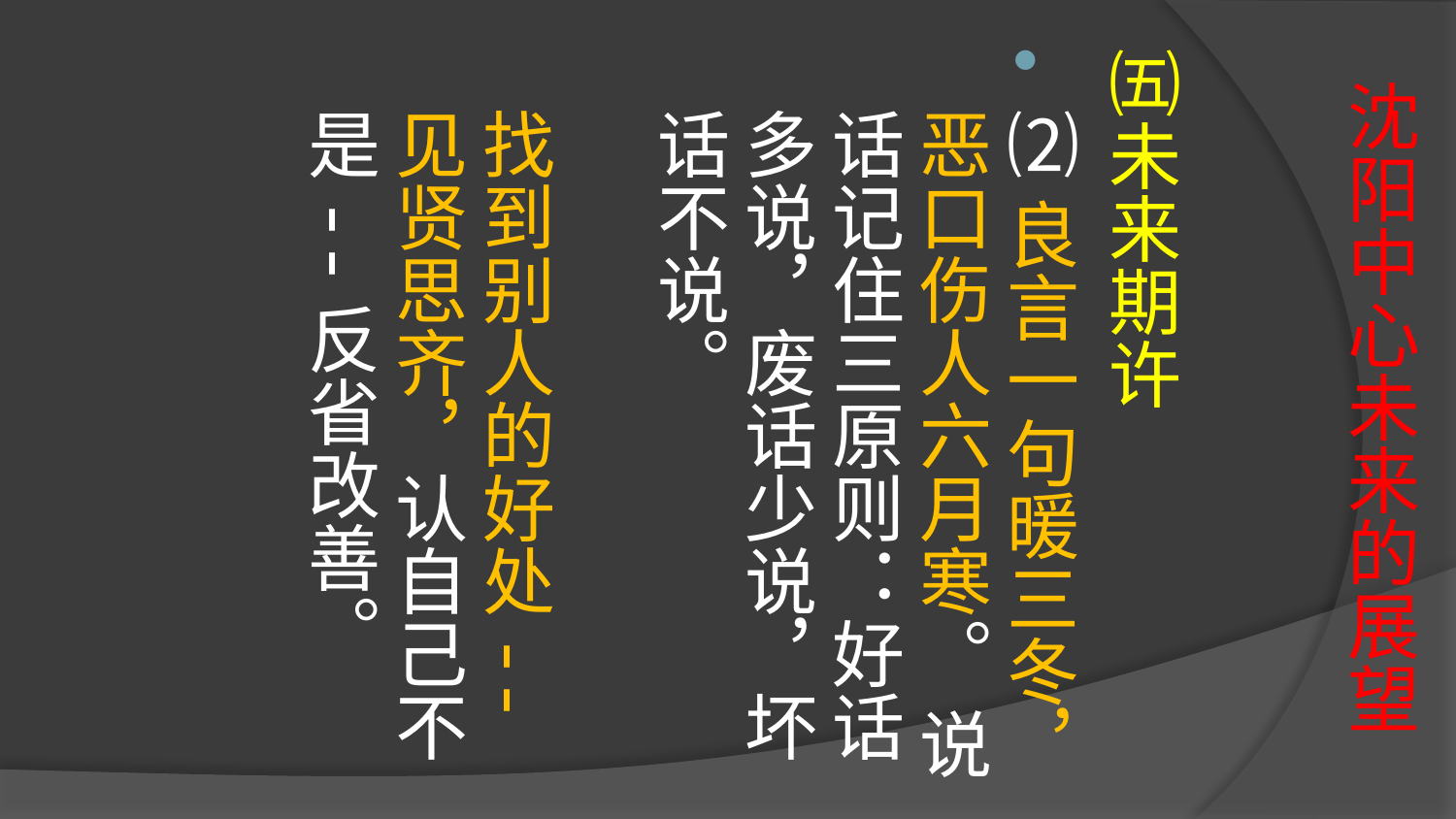

# 沈阳中心未来的展望
㈤未来期许
⑵良言一句暖三冬，恶口伤人六月寒。 说话记住三原则：好话多说，废话少说，坏话不说。
找到别人的好处--见贤思齐，认自己不是--反省改善。